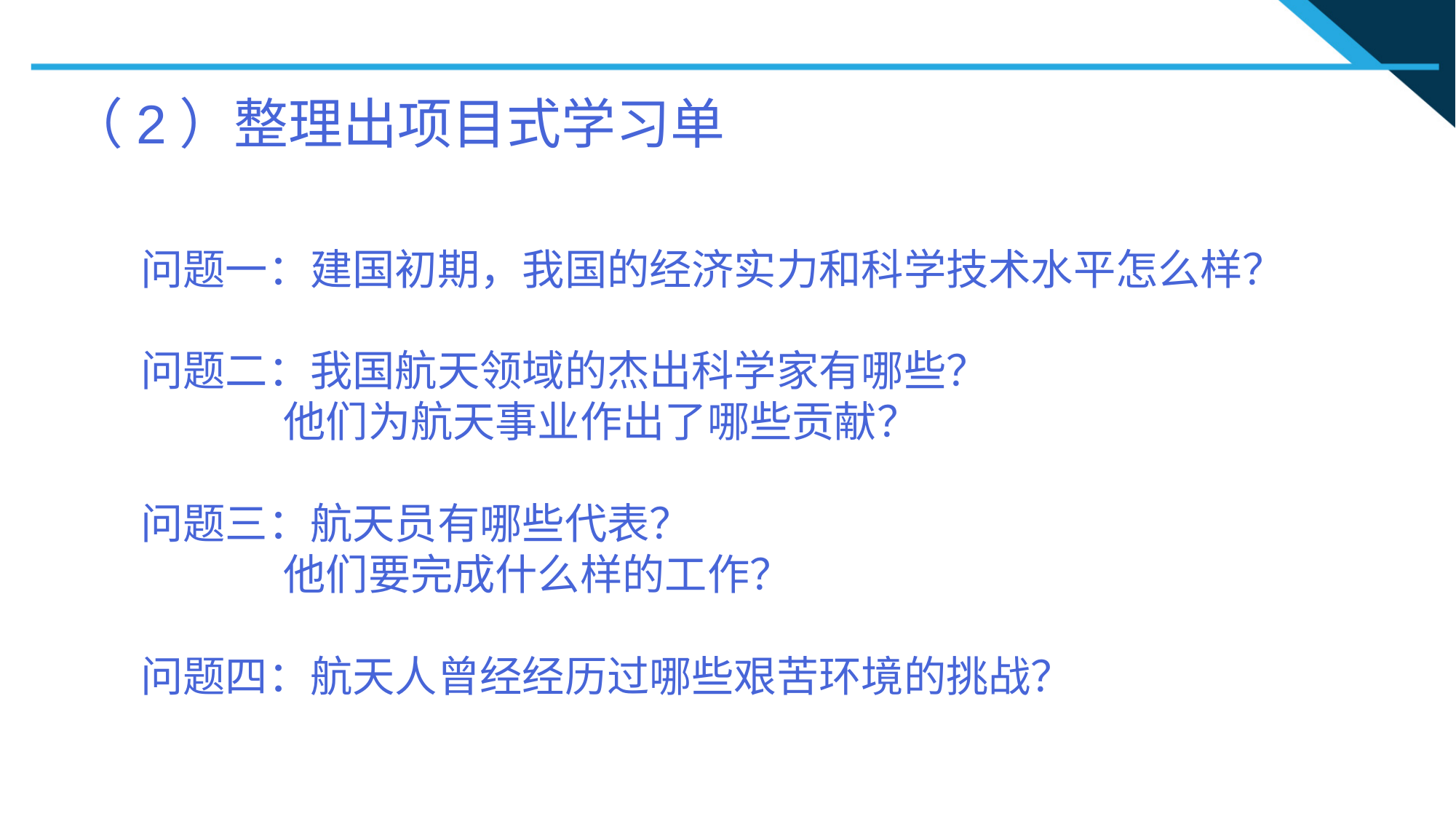

（2）整理出项目式学习单

问题一：建国初期，我国的经济实力和科学技术水平怎么样？

问题二：我国航天领域的杰出科学家有哪些？
              他们为航天事业作出了哪些贡献？

问题三：航天员有哪些代表？
              他们要完成什么样的工作？

问题四：航天人曾经经历过哪些艰苦环境的挑战？